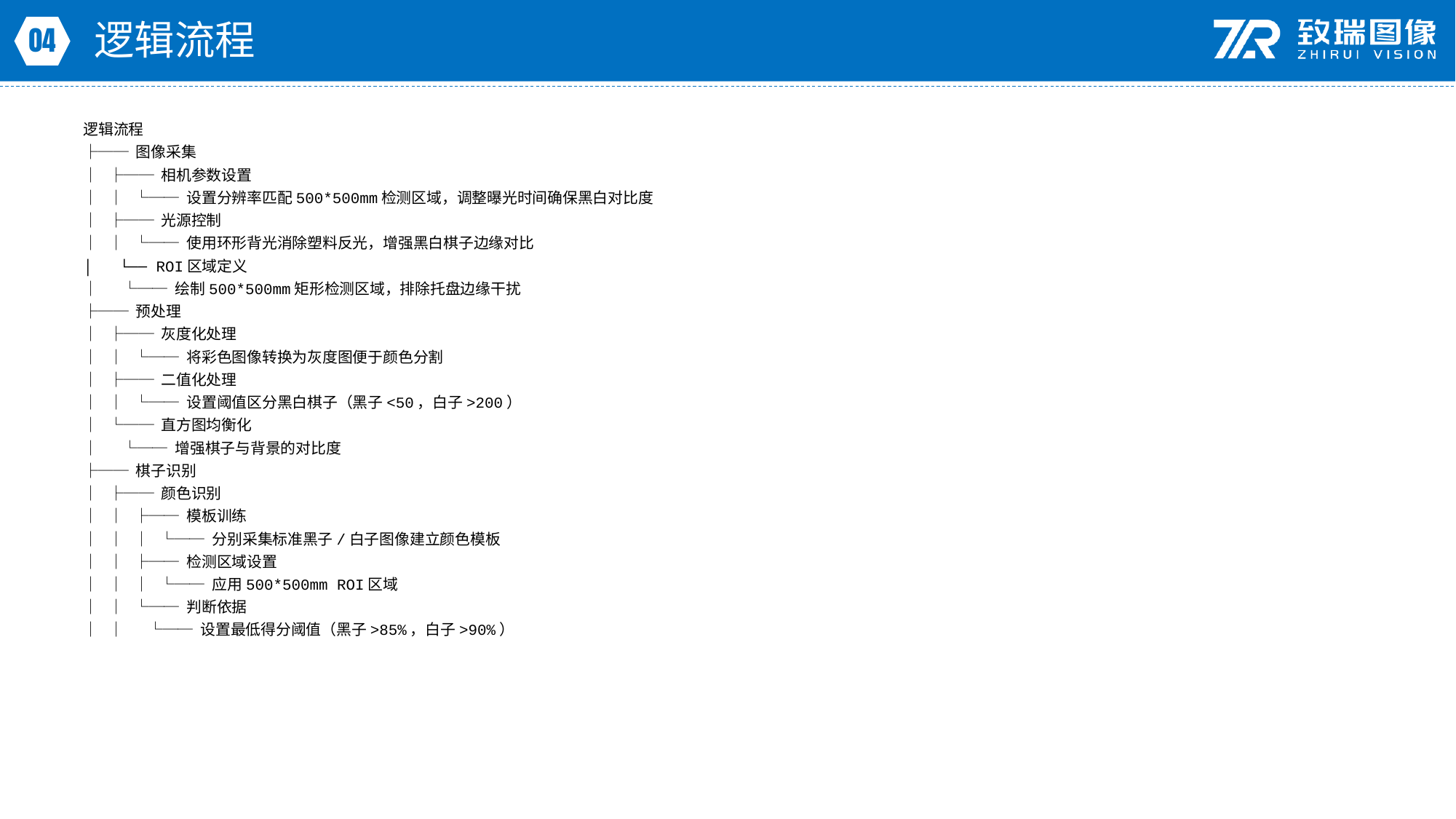

逻辑流程
04

逻辑流程
├── 图像采集
│   ├── 相机参数设置
│   │   └── 设置分辨率匹配500*500mm检测区域，调整曝光时间确保黑白对比度
│   ├── 光源控制
│   │   └── 使用环形背光消除塑料反光，增强黑白棋子边缘对比
│   └── ROI区域定义
│       └── 绘制500*500mm矩形检测区域，排除托盘边缘干扰
├── 预处理
│   ├── 灰度化处理
│   │   └── 将彩色图像转换为灰度图便于颜色分割
│   ├── 二值化处理
│   │   └── 设置阈值区分黑白棋子（黑子<50，白子>200）
│   └── 直方图均衡化
│       └── 增强棋子与背景的对比度
├── 棋子识别
│   ├── 颜色识别
│   │   ├── 模板训练
│   │   │   └── 分别采集标准黑子/白子图像建立颜色模板
│   │   ├── 检测区域设置
│   │   │   └── 应用500*500mm ROI区域
│   │   └── 判断依据
│   │       └── 设置最低得分阈值（黑子>85%，白子>90%）